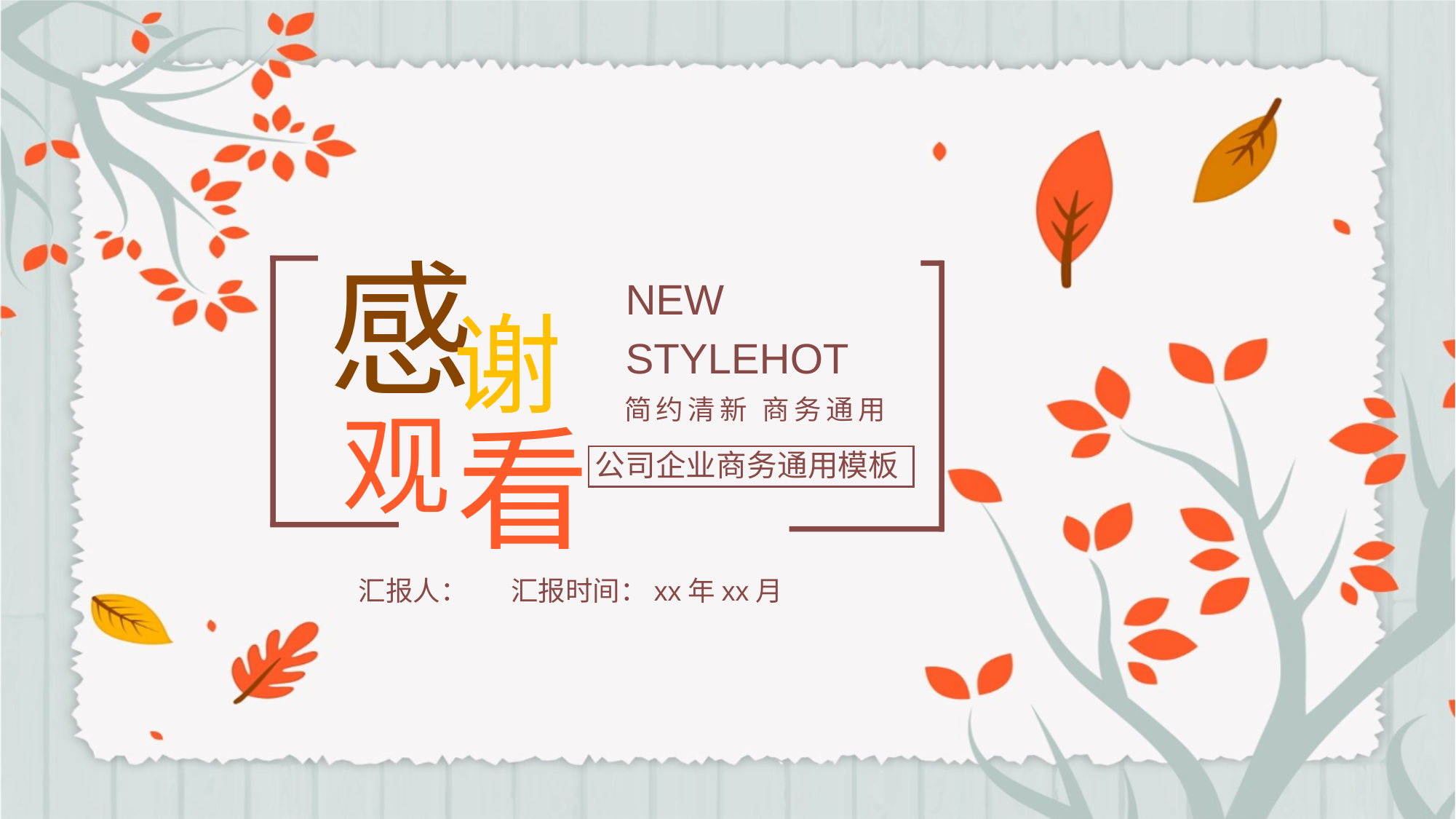

感
NEW
STYLEHOT
谢

简约清新 商务通用
观
看

公司企业商务通用模板
汇报人：       汇报时间：xx年xx月